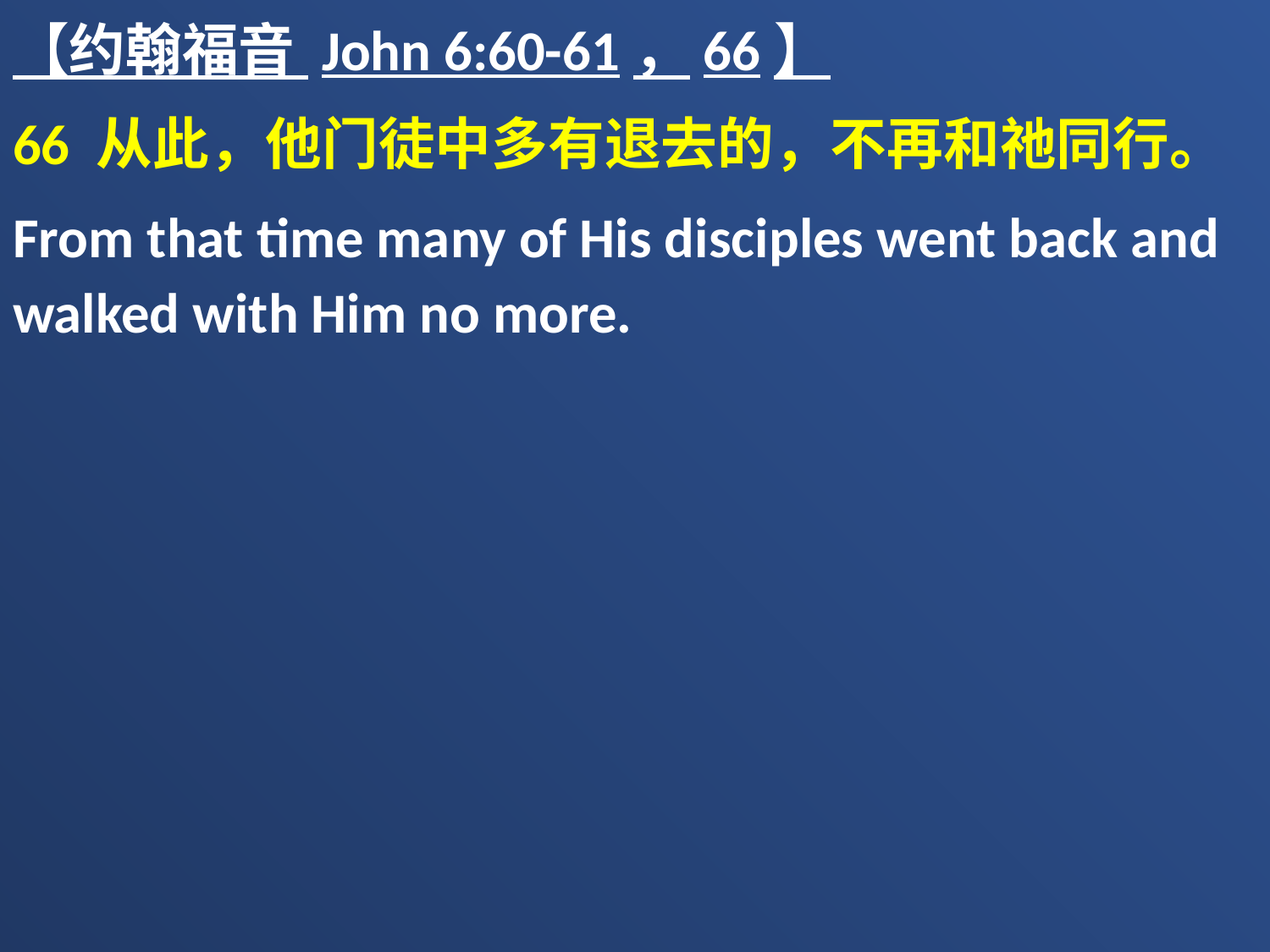

【约翰福音 John 6:60-61，66】
66 从此，他门徒中多有退去的，不再和祂同行。
From that time many of His disciples went back and walked with Him no more.